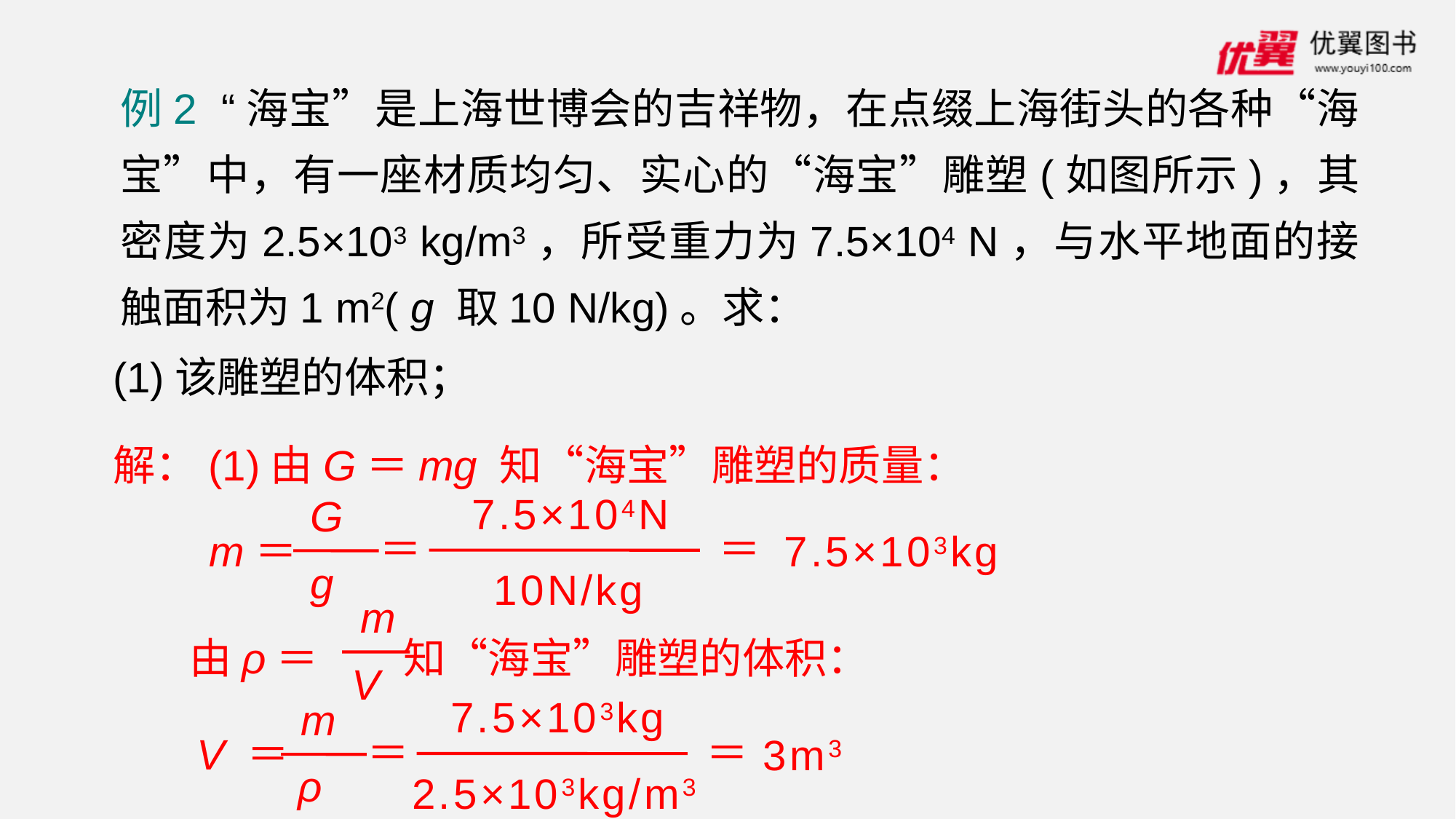

例2  “海宝”是上海世博会的吉祥物，在点缀上海街头的各种“海宝”中，有一座材质均匀、实心的“海宝”雕塑(如图所示)，其密度为2.5×103 kg/m3，所受重力为7.5×104 N，与水平地面的接触面积为1 m2( g 取10 N/kg)。求：
(1)该雕塑的体积；
解：(1)由G＝mg 知“海宝”雕塑的质量：
7.5×104N
G

g
＝
＝
m＝
7.5×103kg

10N/kg
m
V

         由ρ＝         知“海宝”雕塑的体积：
7.5×103kg
m

ρ
＝
＝
V ＝
3m3

2.5×103kg/m3